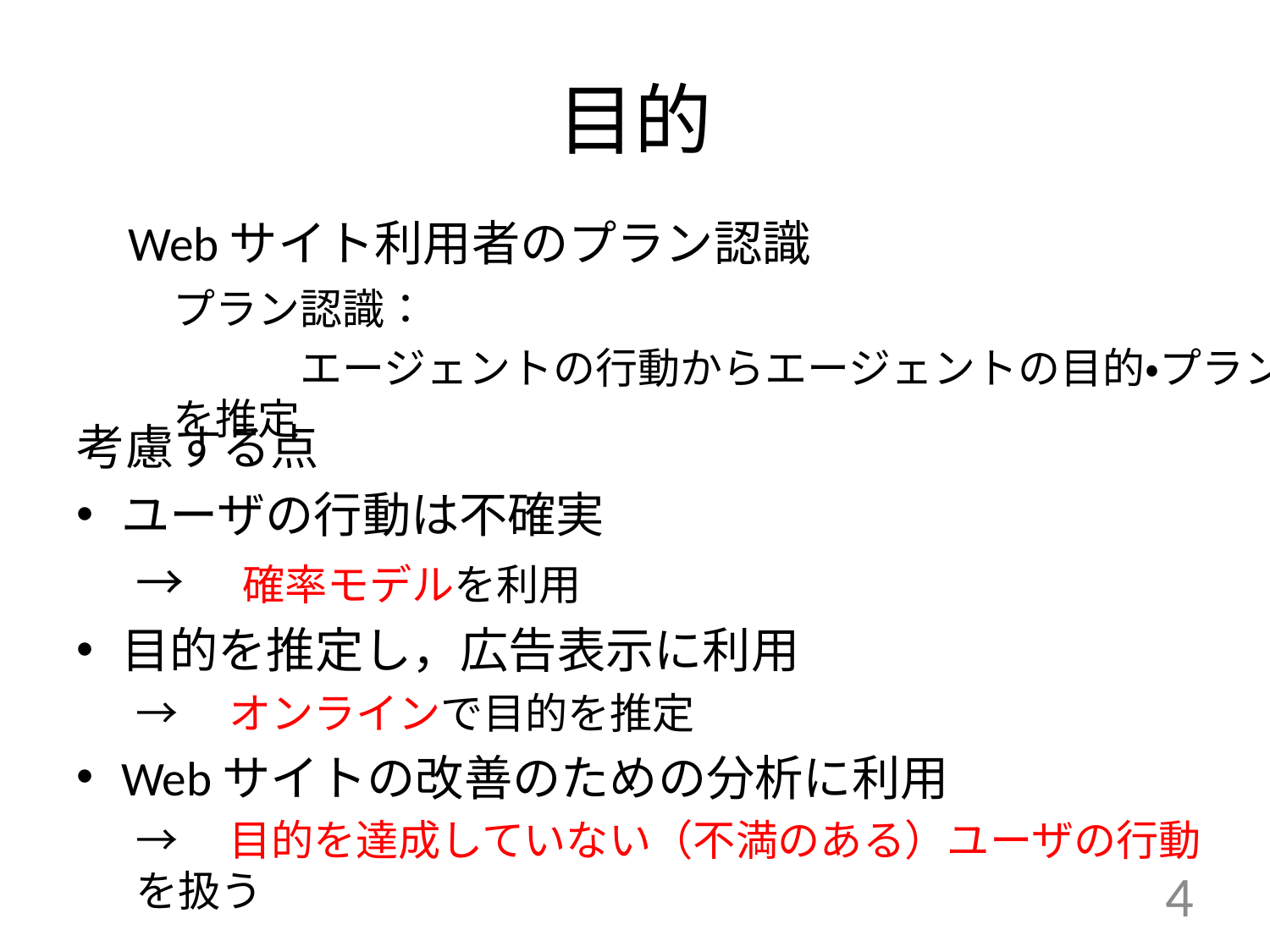

# 目的
Webサイト利用者のプラン認識

考慮する点
ユーザの行動は不確実
→　確率モデルを利用
目的を推定し，広告表示に利用
→　オンラインで目的を推定
Webサイトの改善のための分析に利用
→　目的を達成していない（不満のある）ユーザの行動を扱う

プラン認識：
	エージェントの行動からエージェントの目的・プランを推定
4